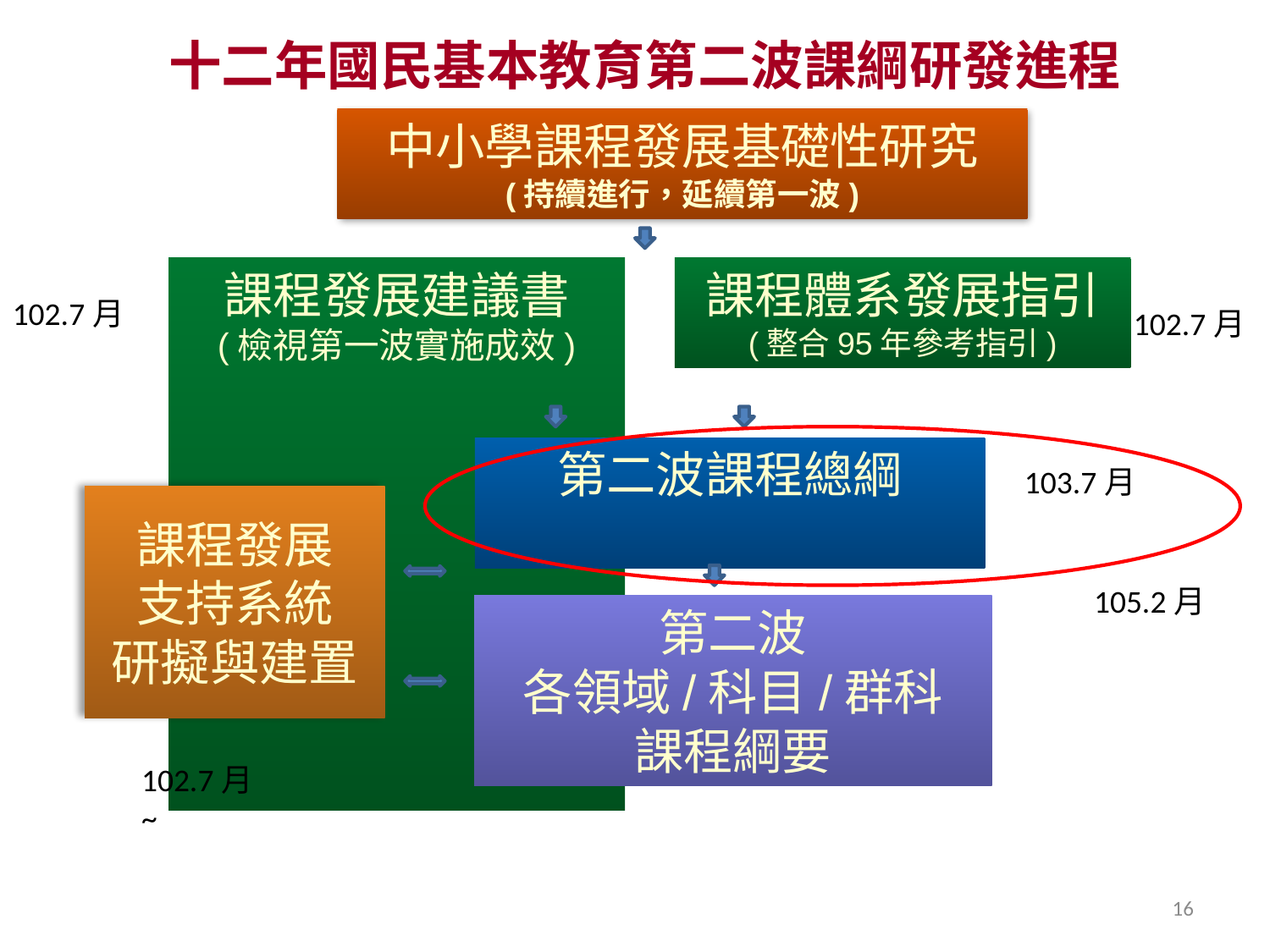

十二年國民基本教育第二波課綱研發進程
中小學課程發展基礎性研究
(持續進行，延續第一波)

課程發展建議書
(檢視第一波實施成效)
課程體系發展指引
(整合95年參考指引)
102.7月
102.7月

第二波課程總綱

103.7月

課程發展
支持系統
研擬與建置

105.2月
第二波
各領域/科目/群科
課程綱要

102.7月~
16